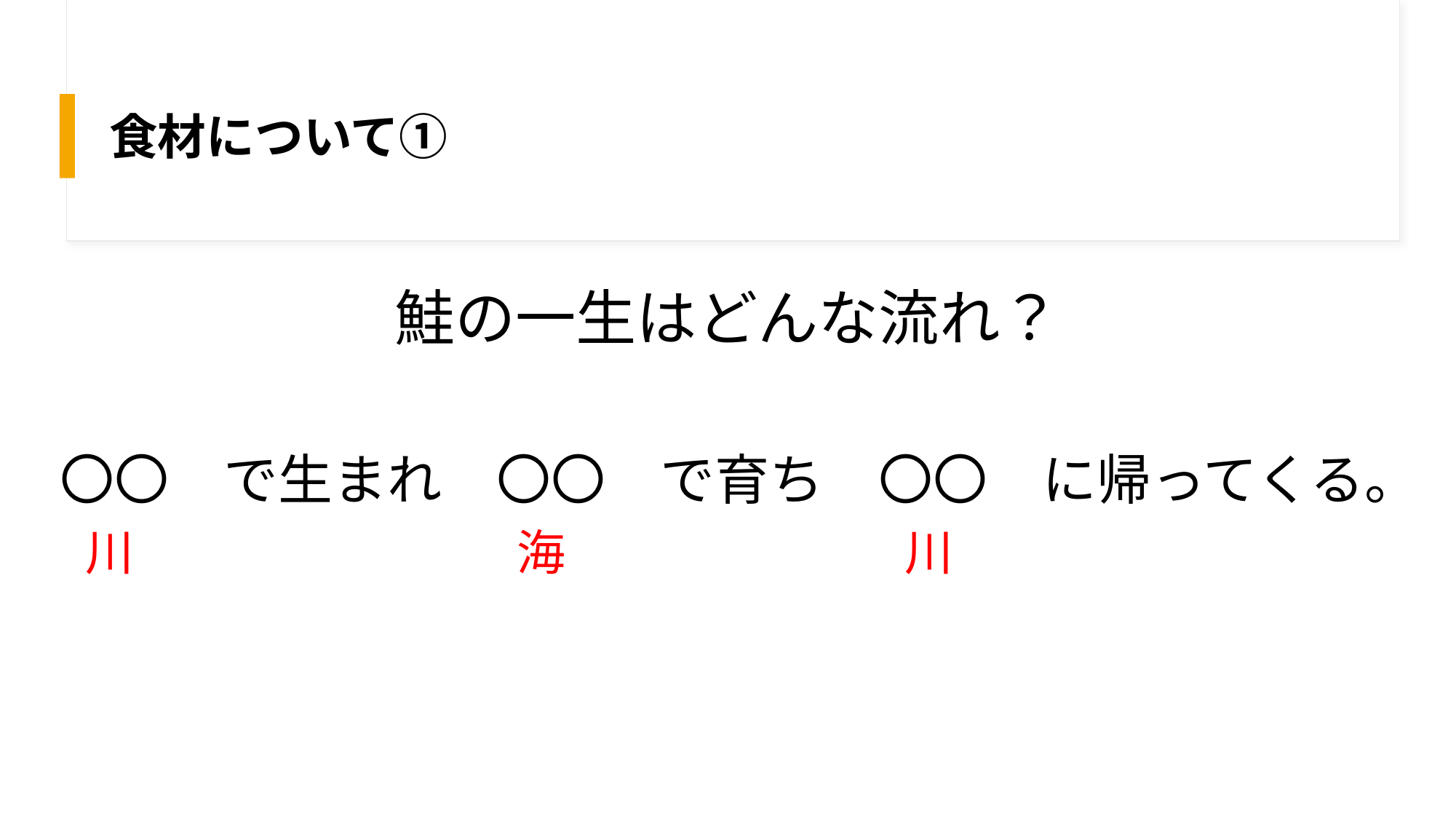

# 食材について①
鮭の一生はどんな流れ？
〇〇　で生まれ　〇〇　で育ち　〇〇　に帰ってくる。
 川
 海
 川